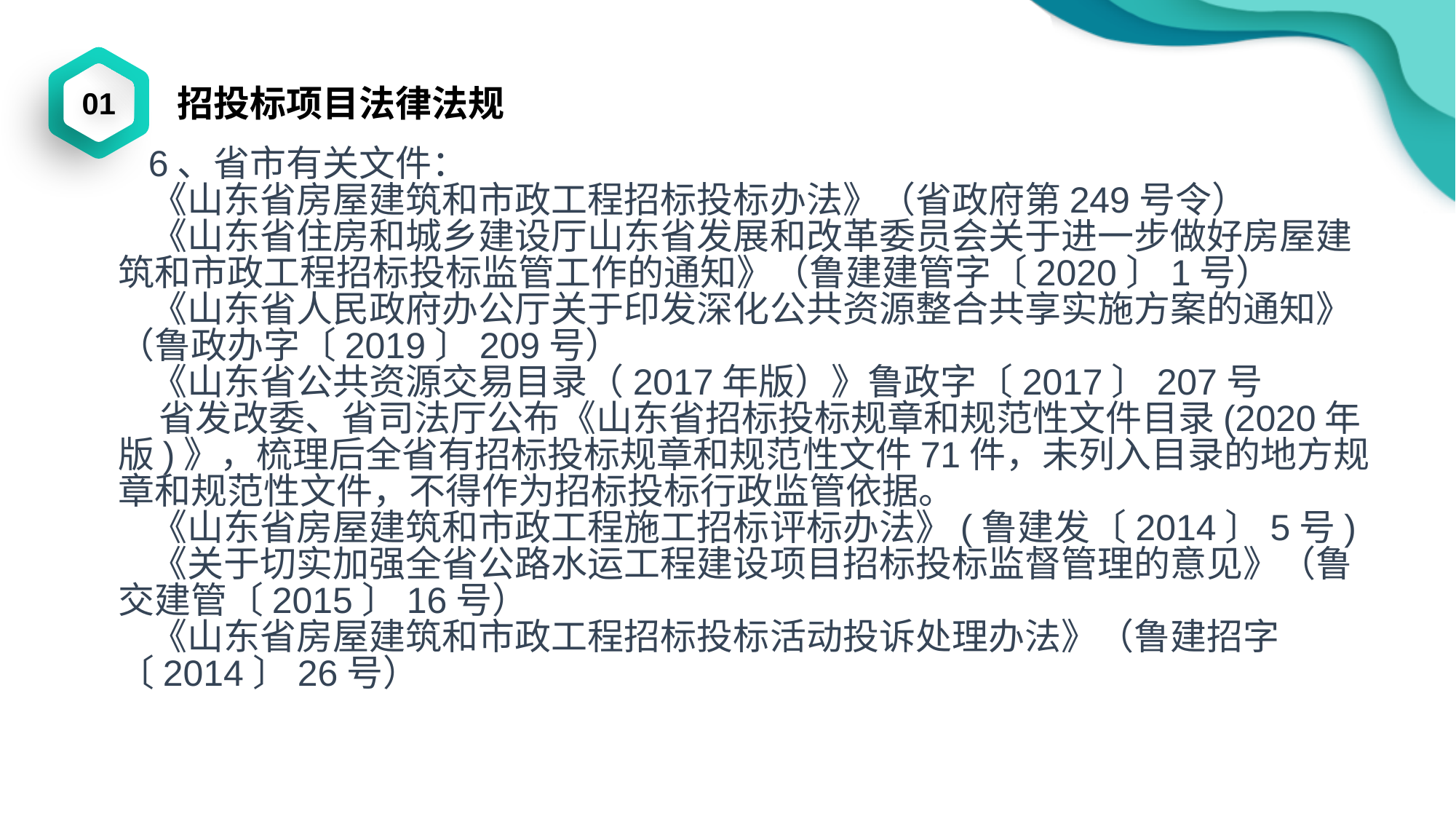

01
招投标项目法律法规
   6、省市有关文件：
   《山东省房屋建筑和市政工程招标投标办法》（省政府第249号令）
   《山东省住房和城乡建设厅山东省发展和改革委员会关于进一步做好房屋建筑和市政工程招标投标监管工作的通知》（鲁建建管字〔2020〕1号）
   《山东省人民政府办公厅关于印发深化公共资源整合共享实施方案的通知》（鲁政办字〔2019〕209号）
   《山东省公共资源交易目录（2017年版）》鲁政字〔2017〕207号
    省发改委、省司法厅公布《山东省招标投标规章和规范性文件目录(2020年版)》，梳理后全省有招标投标规章和规范性文件71件，未列入目录的地方规章和规范性文件，不得作为招标投标行政监管依据。
   《山东省房屋建筑和市政工程施工招标评标办法》(鲁建发〔2014〕5号)
   《关于切实加强全省公路水运工程建设项目招标投标监督管理的意见》（鲁交建管〔2015〕16号）
   《山东省房屋建筑和市政工程招标投标活动投诉处理办法》（鲁建招字〔2014〕26号）